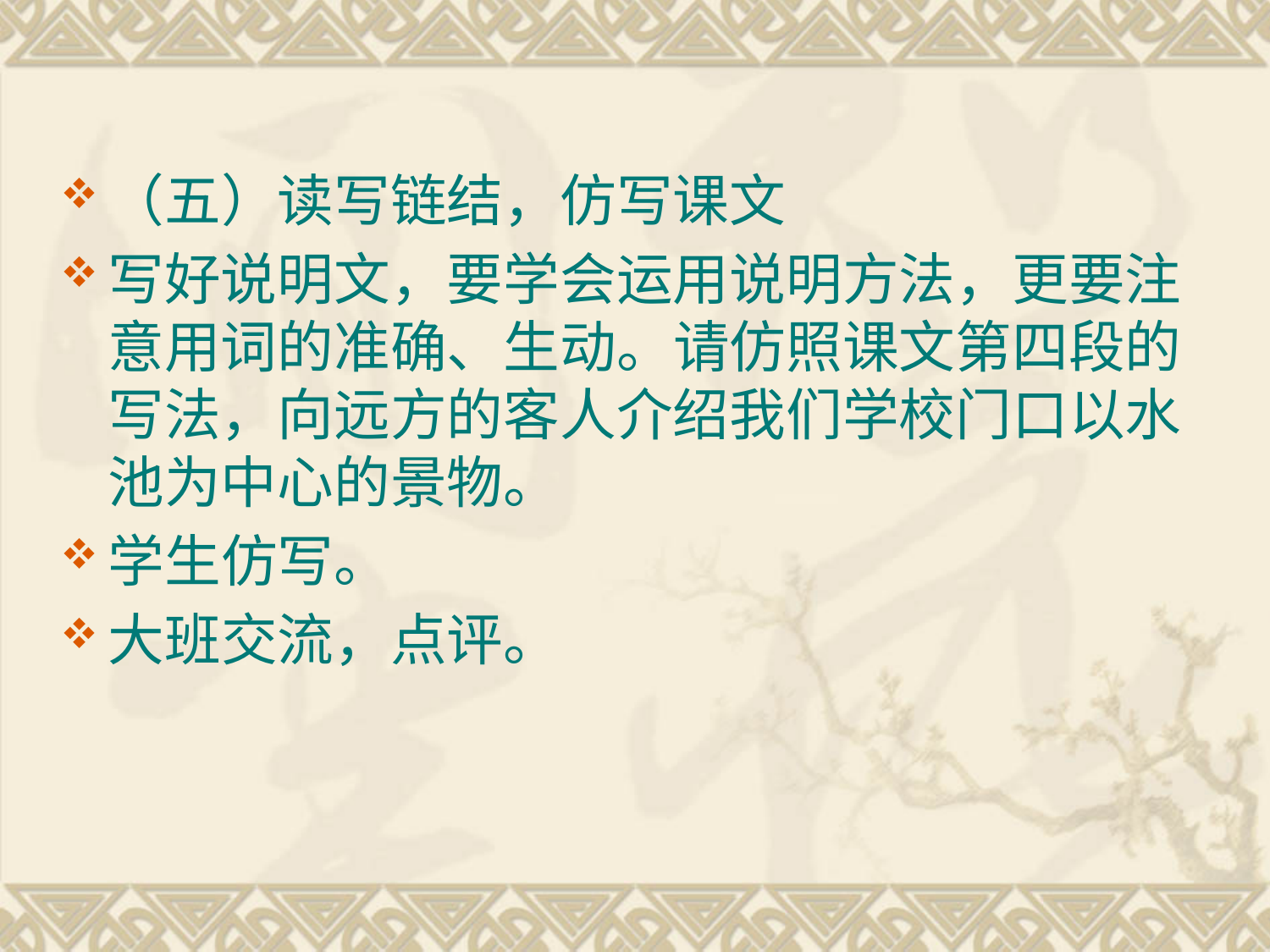

（五）读写链结，仿写课文
写好说明文，要学会运用说明方法，更要注意用词的准确、生动。请仿照课文第四段的写法，向远方的客人介绍我们学校门口以水池为中心的景物。
学生仿写。
大班交流，点评。